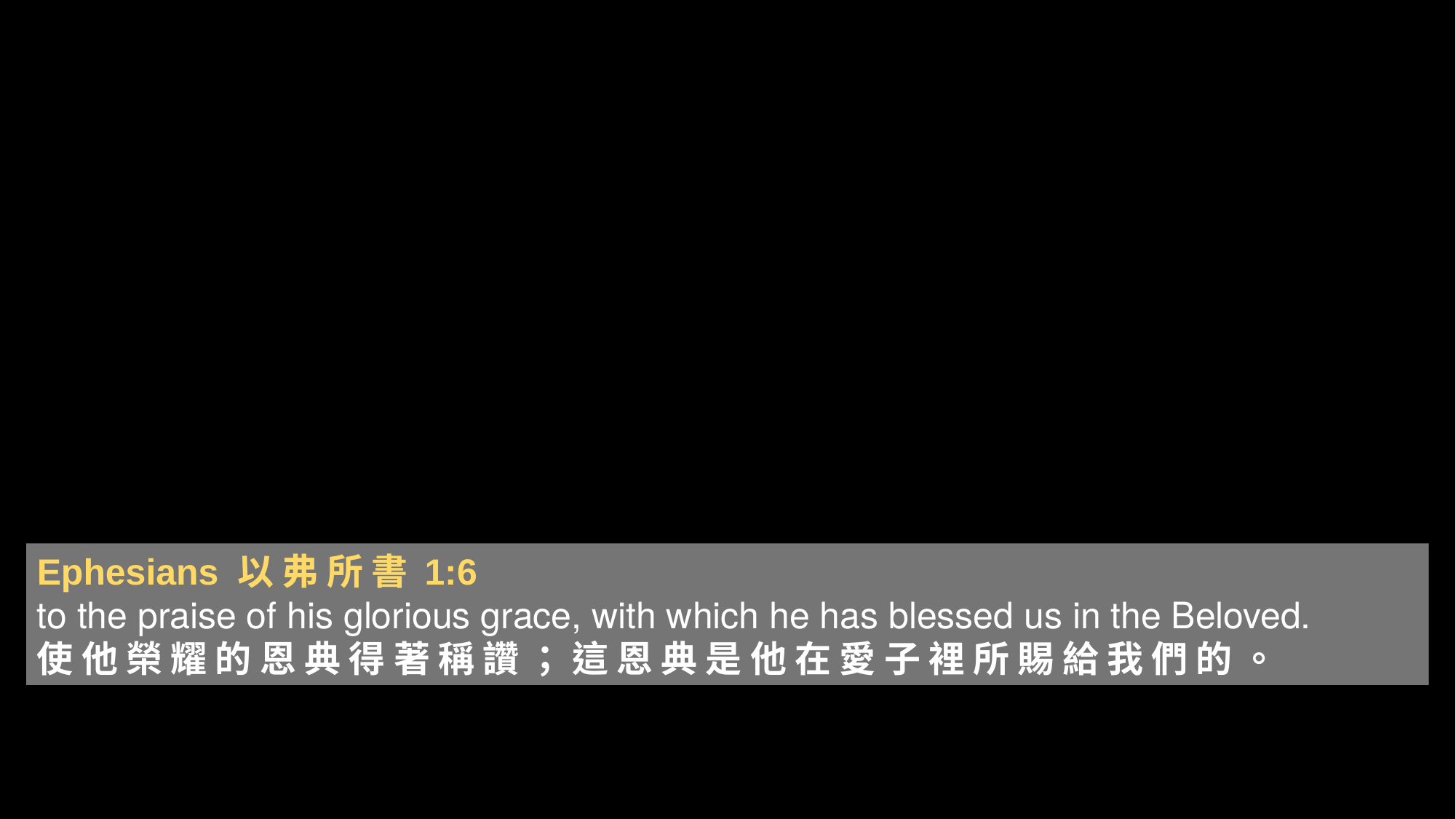

Ephesians 以 弗 所 書 1:6
to the praise of his glorious grace, with which he has blessed us in the Beloved.
使 他 榮 耀 的 恩 典 得 著 稱 讚 ； 這 恩 典 是 他 在 愛 子 裡 所 賜 給 我 們 的 。